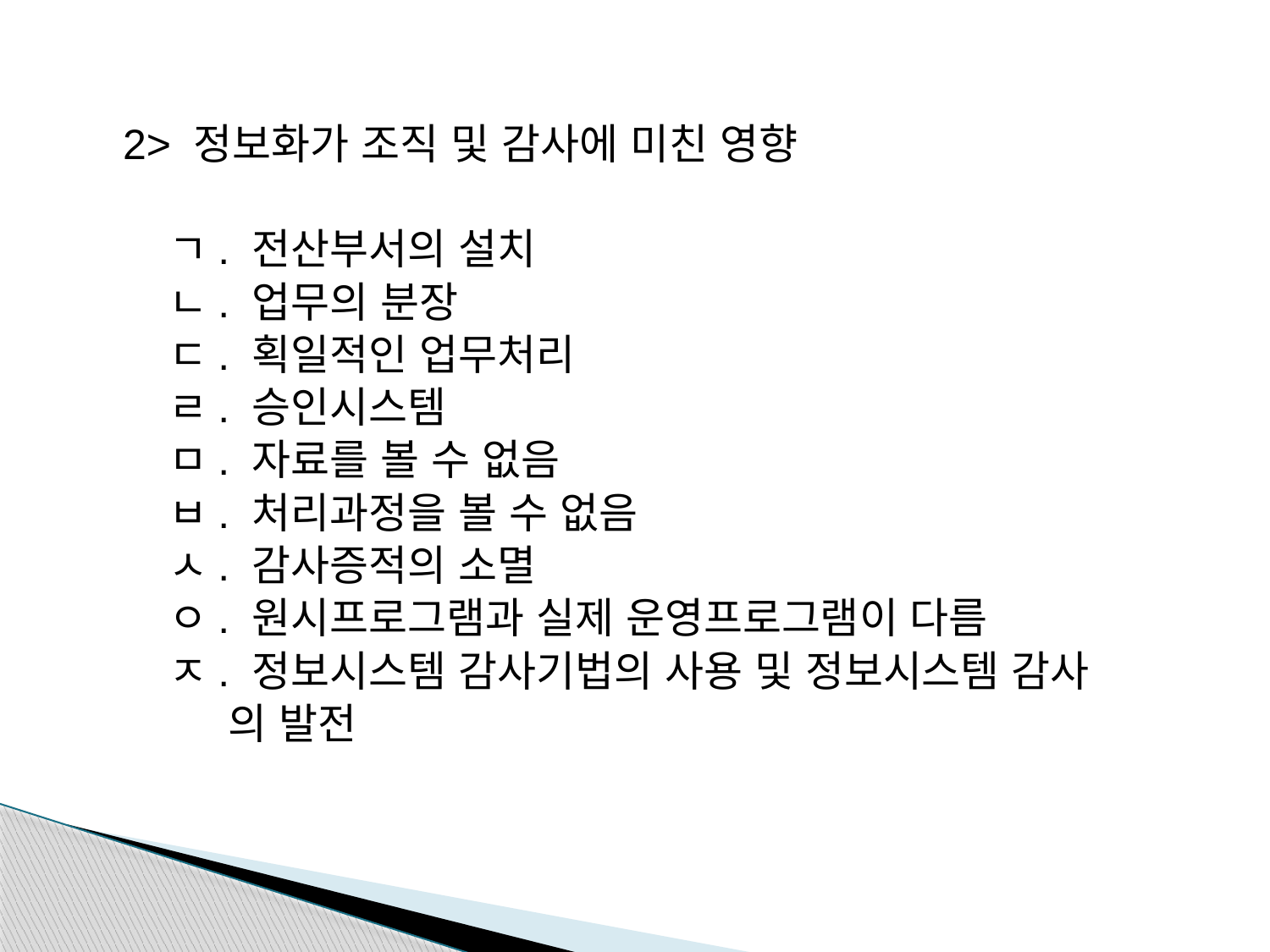

2> 정보화가 조직 및 감사에 미친 영향

   ㄱ. 전산부서의 설치
   ㄴ. 업무의 분장
   ㄷ. 획일적인 업무처리
   ㄹ. 승인시스템
   ㅁ. 자료를 볼 수 없음
   ㅂ. 처리과정을 볼 수 없음
   ㅅ. 감사증적의 소멸
   ㅇ. 원시프로그램과 실제 운영프로그램이 다름
   ㅈ. 정보시스템 감사기법의 사용 및 정보시스템 감사
        의 발전